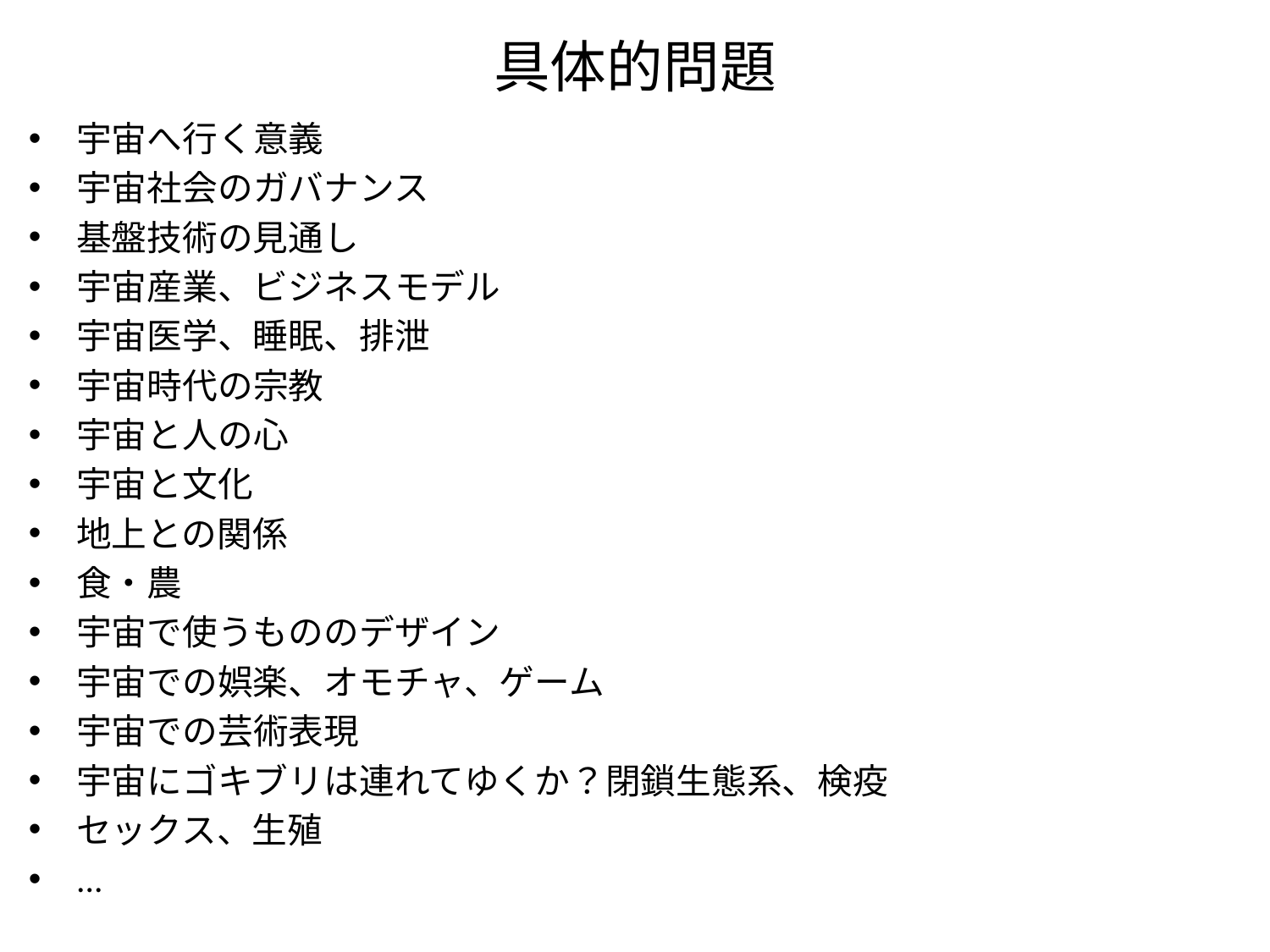

# 具体的問題
宇宙へ行く意義
宇宙社会のガバナンス
基盤技術の見通し
宇宙産業、ビジネスモデル
宇宙医学、睡眠、排泄
宇宙時代の宗教
宇宙と人の心
宇宙と文化
地上との関係
食・農
宇宙で使うもののデザイン
宇宙での娯楽、オモチャ、ゲーム
宇宙での芸術表現
宇宙にゴキブリは連れてゆくか？閉鎖生態系、検疫
セックス、生殖
...